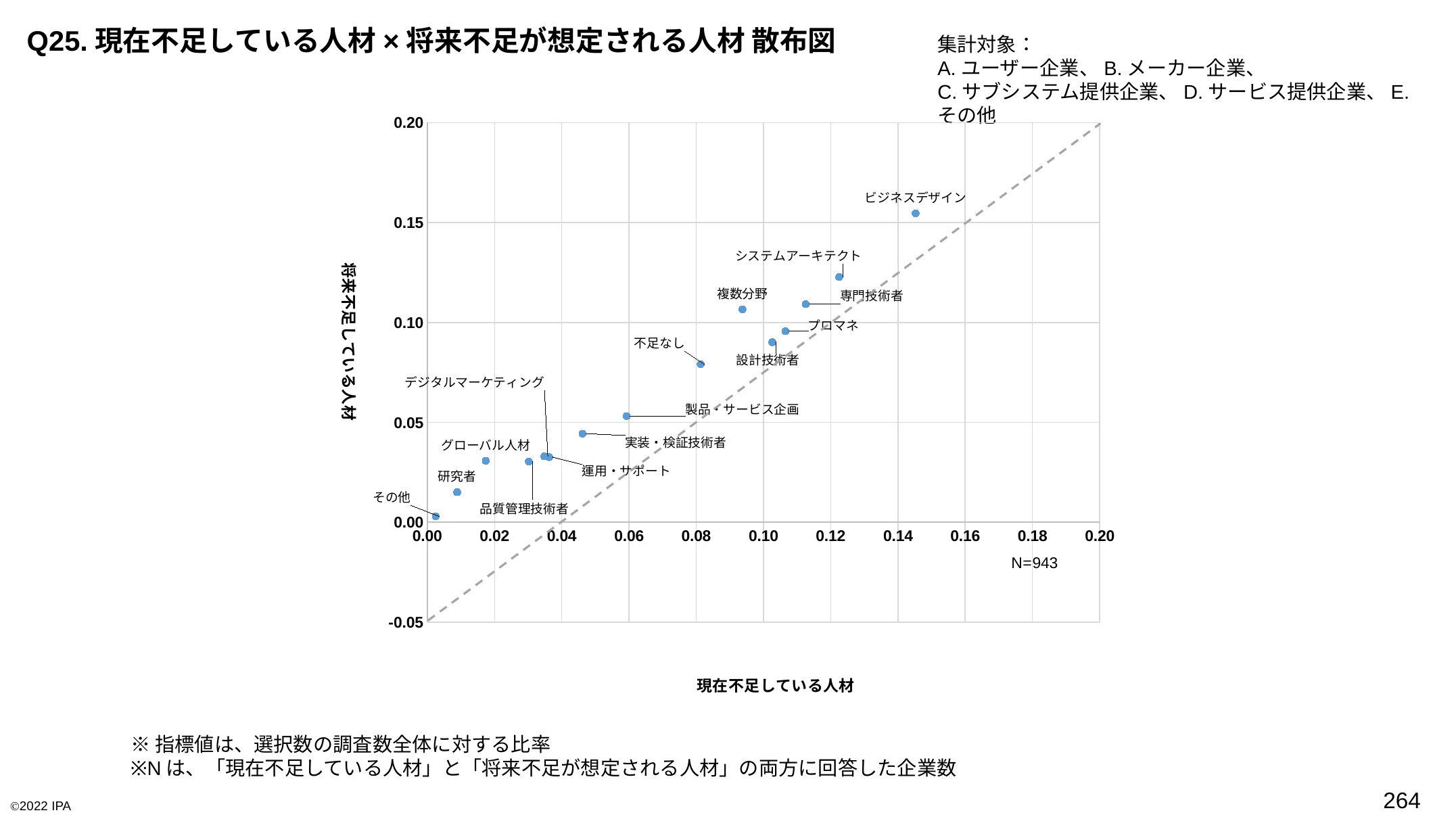

# Q25.現在不足している人材×将来不足が想定される人材 散布図
集計対象：
A.ユーザー企業、B.メーカー企業、
C.サブシステム提供企業、D.サービス提供企業、E.その他

### Chart: N=943

| Category | ビジネスデザイン |
|---|---|
※指標値は、選択数の調査数全体に対する比率
※Nは、「現在不足している人材」と「将来不足が想定される人材」の両方に回答した企業数